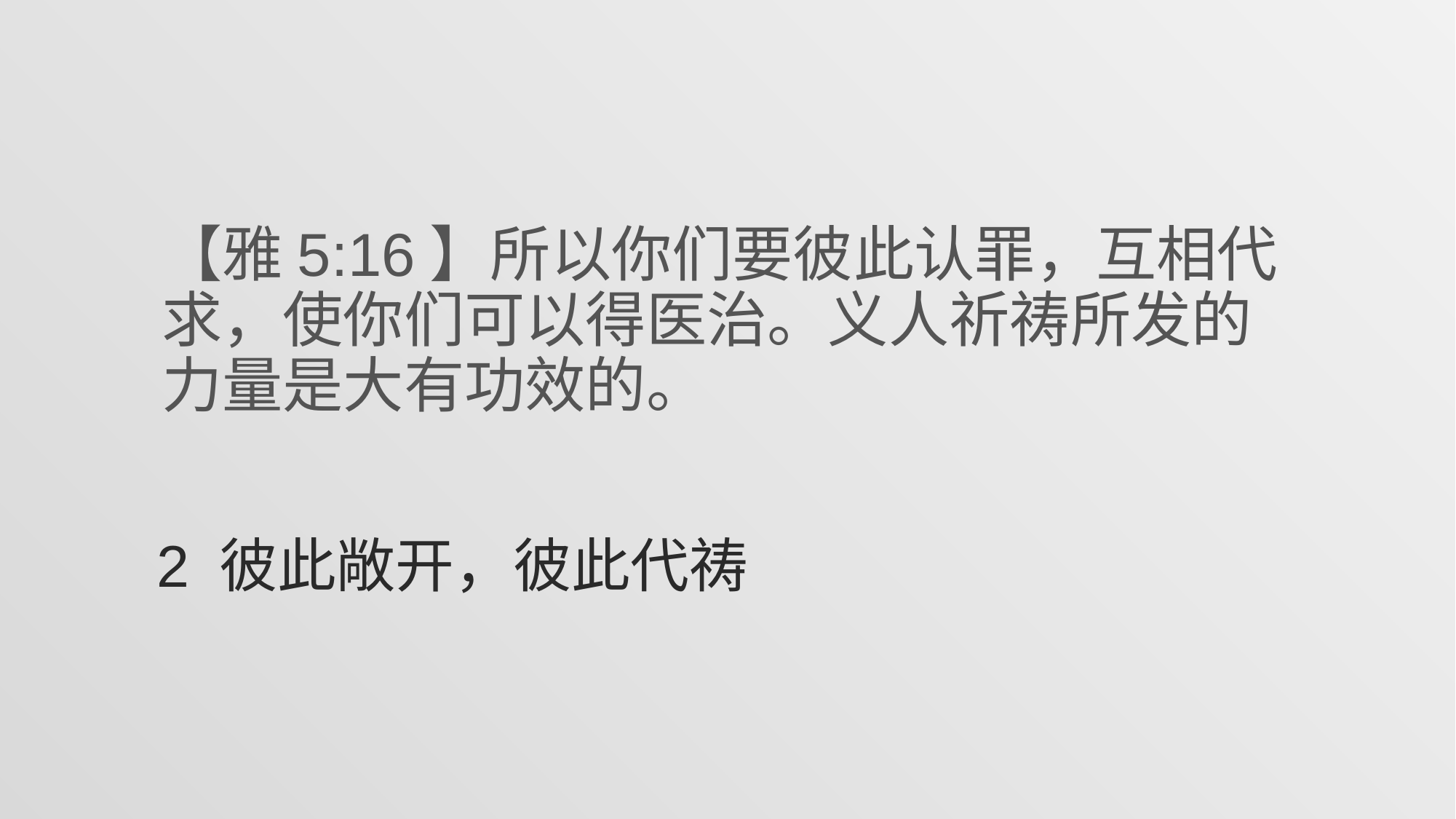

#
【雅5:16】所以你们要彼此认罪，互相代求，使你们可以得医治。义人祈祷所发的力量是大有功效的。
2 彼此敞开，彼此代祷